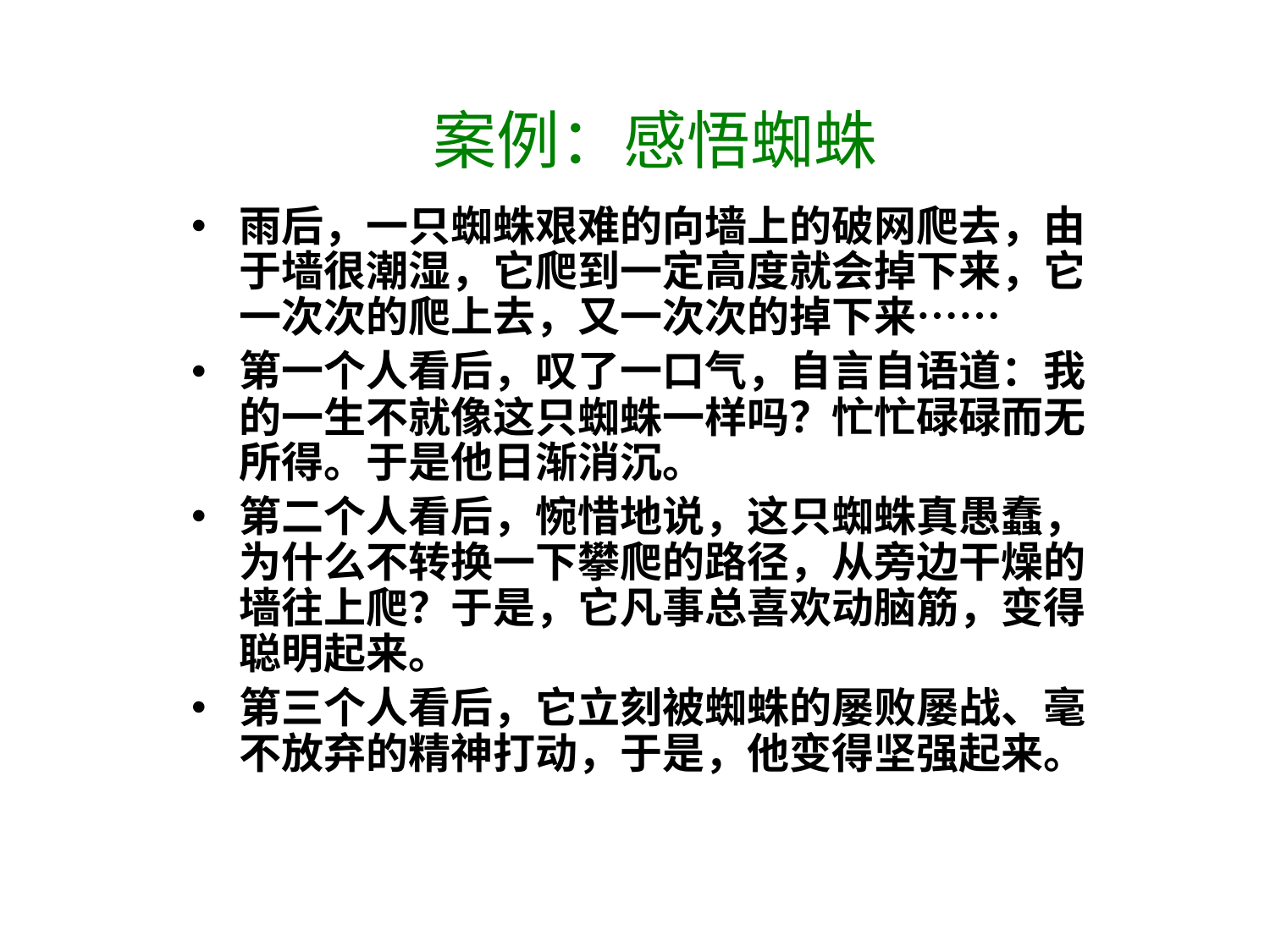

# 案例：感悟蜘蛛
雨后，一只蜘蛛艰难的向墙上的破网爬去，由于墙很潮湿，它爬到一定高度就会掉下来，它一次次的爬上去，又一次次的掉下来……
第一个人看后，叹了一口气，自言自语道：我的一生不就像这只蜘蛛一样吗？忙忙碌碌而无所得。于是他日渐消沉。
第二个人看后，惋惜地说，这只蜘蛛真愚蠢，为什么不转换一下攀爬的路径，从旁边干燥的墙往上爬？于是，它凡事总喜欢动脑筋，变得聪明起来。
第三个人看后，它立刻被蜘蛛的屡败屡战、毫不放弃的精神打动，于是，他变得坚强起来。